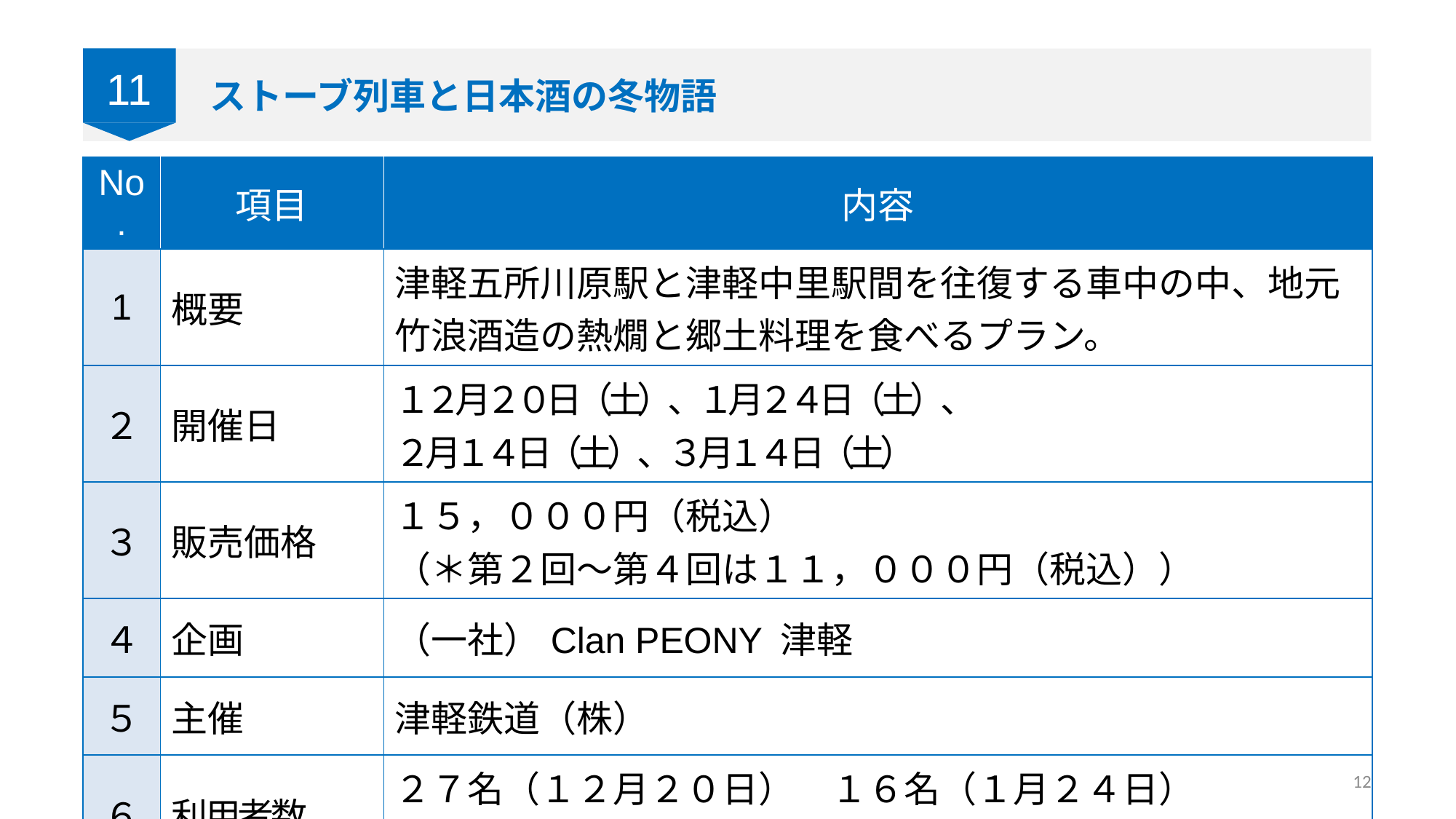

11
ストーブ列車と日本酒の冬物語

| No. | 項目 | 内容 |
| --- | --- | --- |
| 1 | 概要 | 津軽五所川原駅と津軽中里駅間を往復する車中の中、地元竹浪酒造の熱燗と郷土料理を食べるプラン。 |
| ２ | 開催日 | １２月２０日（土）、１月２４日（土）、 ２月１４日（土）、３月１４日（土） |
| ３ | 販売価格 | １５，０００円（税込） （＊第２回～第４回は１１，０００円（税込）） |
| ４ | 企画 | （一社）Clan PEONY 津軽 |
| ５ | 主催 | 津軽鉄道（株） |
| ６ | 利用者数 | ２７名（１２月２０日）　１６名（１月２４日） １１名（２月１４日）　２５名（３月１４日）　計７９名 |
12